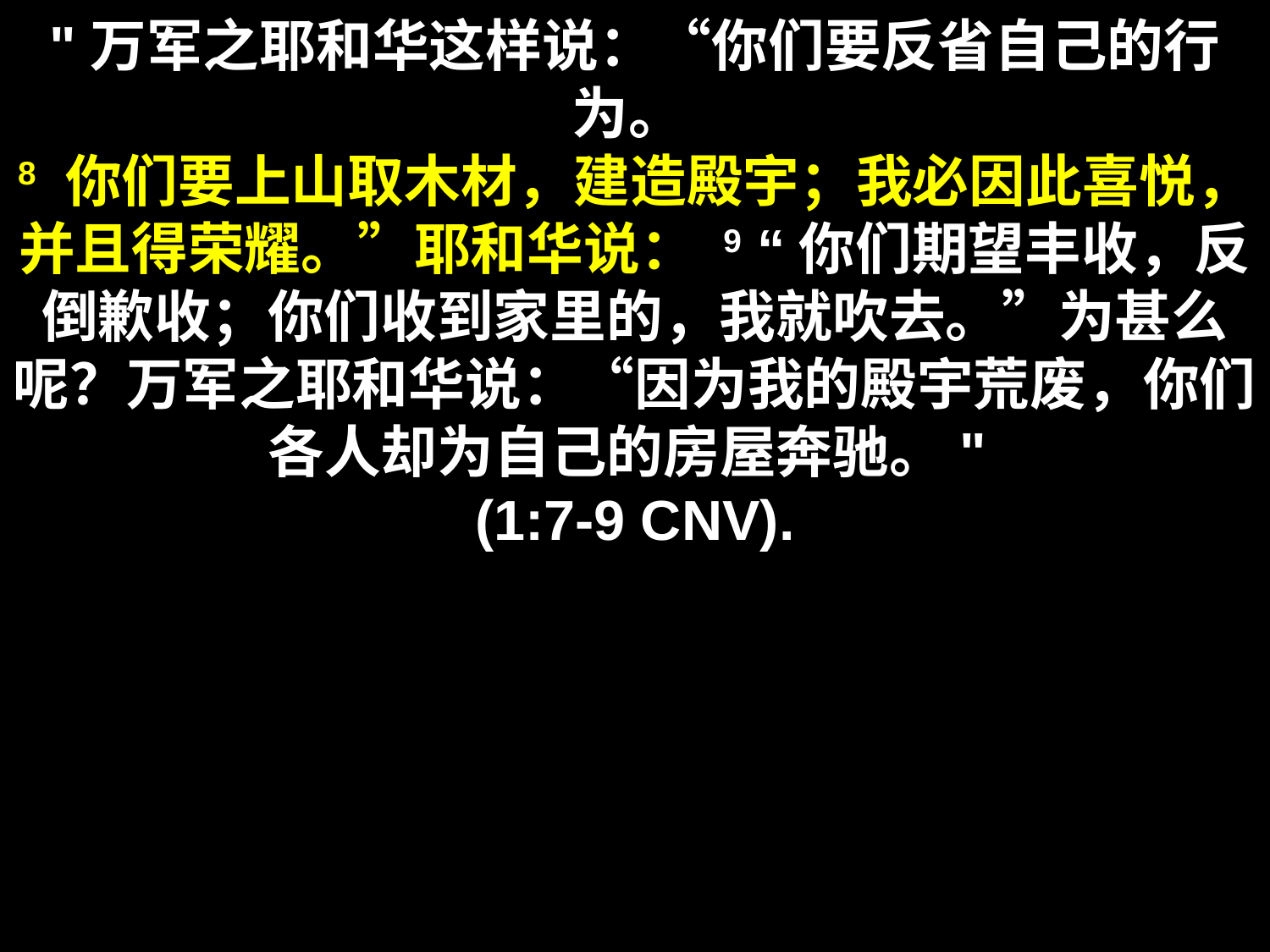

# "万军之耶和华这样说：“你们要反省自己的行为。 8 你们要上山取木材，建造殿宇；我必因此喜悦，并且得荣耀。”耶和华说： 9 “你们期望丰收，反倒歉收；你们收到家里的，我就吹去。”为甚么呢？万军之耶和华说：“因为我的殿宇荒废，你们各人却为自己的房屋奔驰。" (1:7-9 CNV).